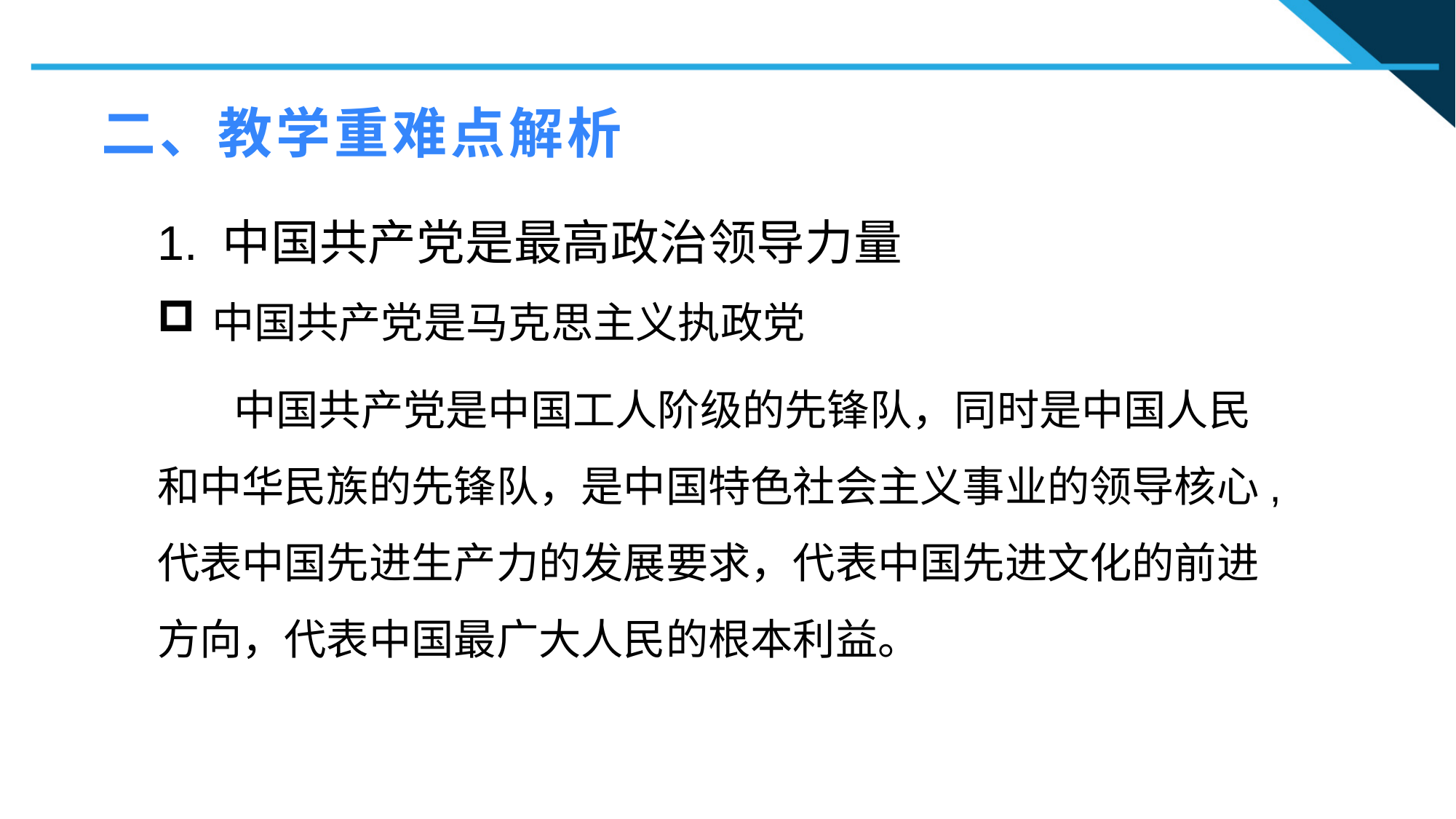

二、教学重难点解析
1. 中国共产党是最高政治领导力量
中国共产党是马克思主义执政党
1
             中国共产党是中国工人阶级的先锋队，同时是中国人民和中华民族的先锋队，是中国特色社会主义事业的领导核心,代表中国先进生产力的发展要求，代表中国先进文化的前进方向，代表中国最广大人民的根本利益。
2
2
n